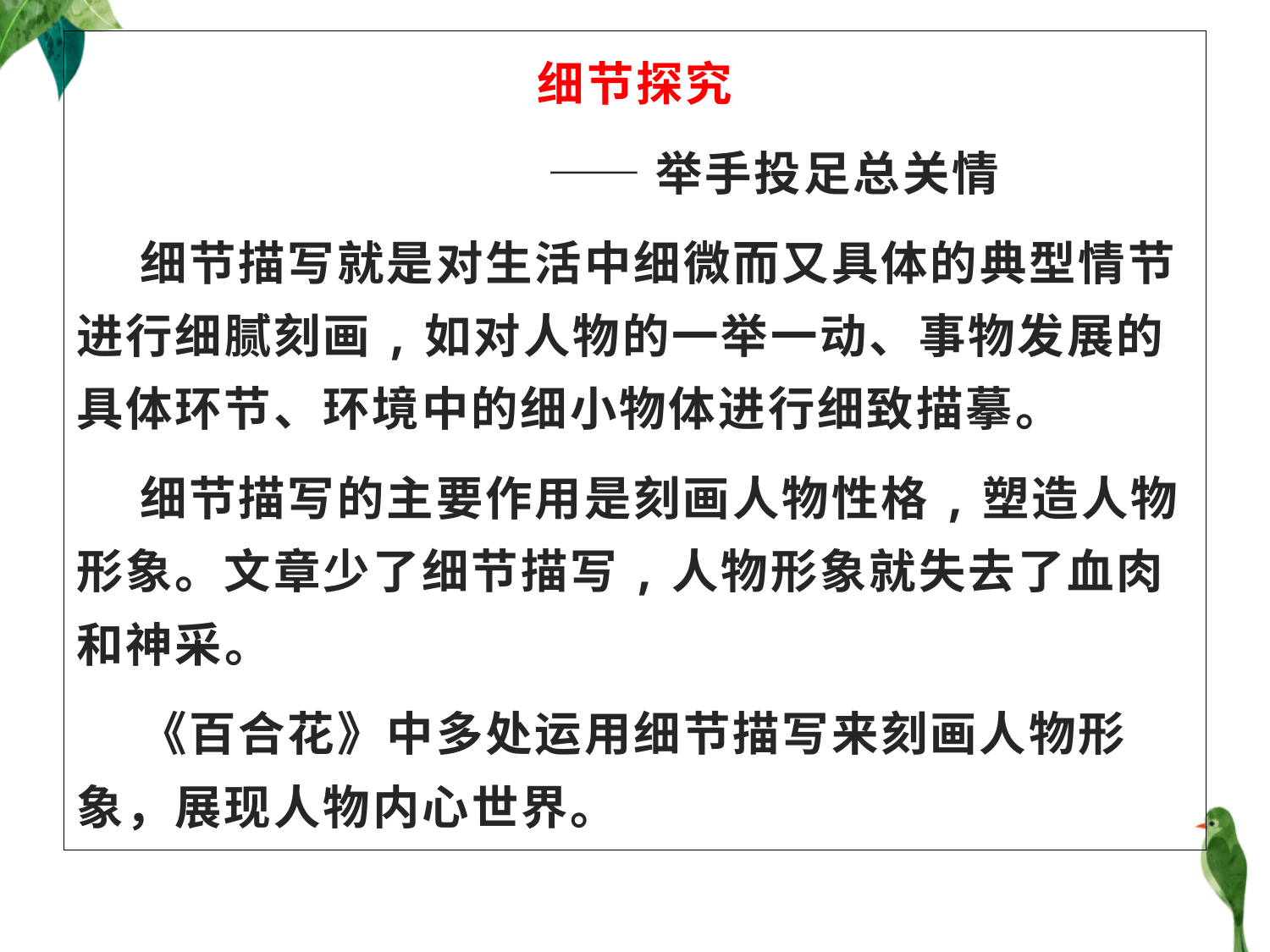

细节探究
                     ——举手投足总关情
    细节描写就是对生活中细微而又具体的典型情节进行细腻刻画,如对人物的一举一动、事物发展的具体环节、环境中的细小物体进行细致描摹。
    细节描写的主要作用是刻画人物性格,塑造人物形象。文章少了细节描写,人物形象就失去了血肉和神采。
    《百合花》中多处运用细节描写来刻画人物形象，展现人物内心世界。